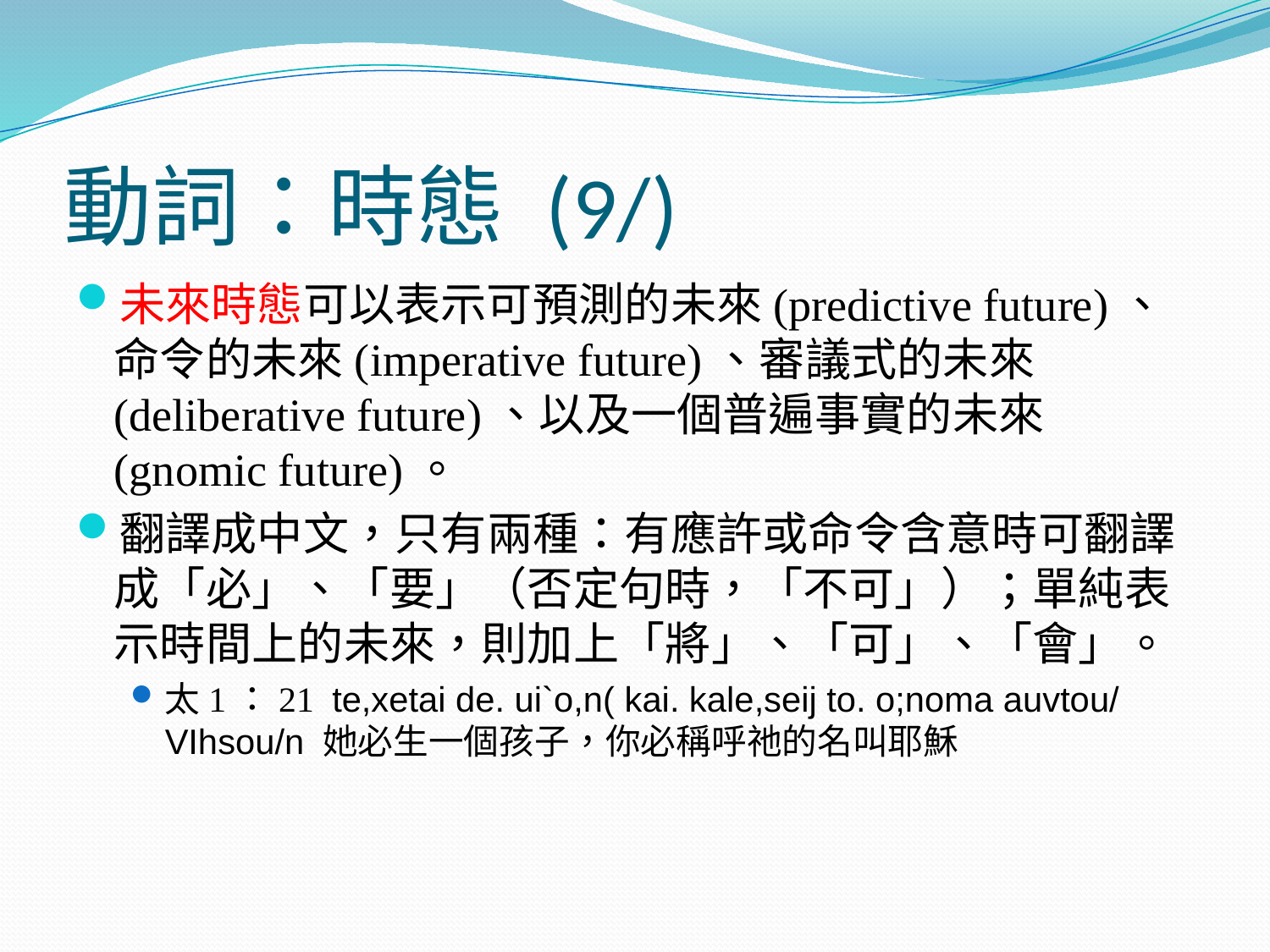

# 動詞：時態 (9/)
未來時態可以表示可預測的未來(predictive future)、命令的未來(imperative future)、審議式的未來(deliberative future)、以及一個普遍事實的未來(gnomic future)。
翻譯成中文，只有兩種：有應許或命令含意時可翻譯成「必」、「要」（否定句時，「不可」）；單純表示時間上的未來，則加上「將」、「可」、「會」。
太1：21  te,xetai de. ui`o,n( kai. kale,seij to. o;noma auvtou/ VIhsou/n 她必生一個孩子，你必稱呼祂的名叫耶穌